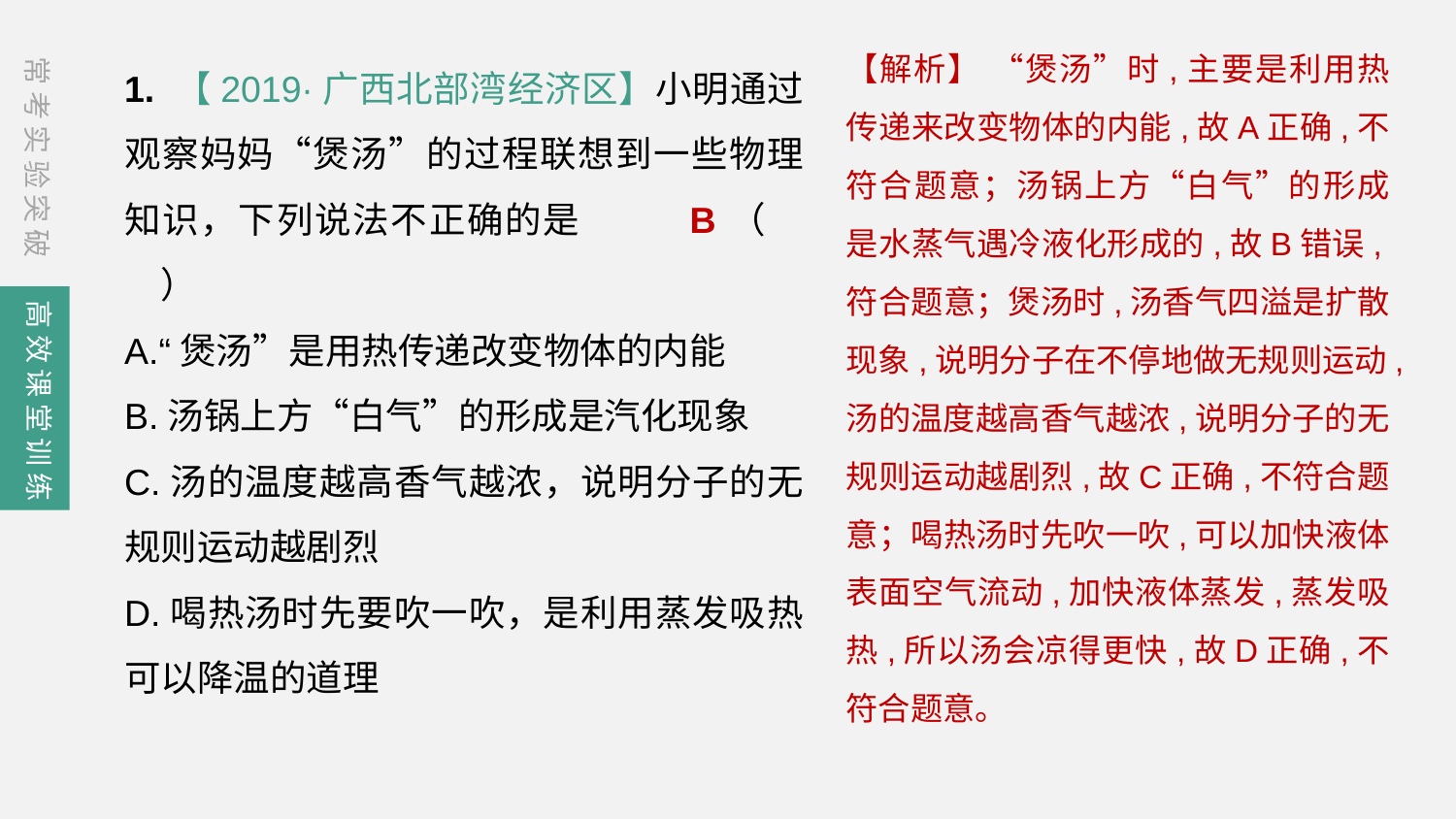

1. 【2019·广西北部湾经济区】小明通过观察妈妈“煲汤”的过程联想到一些物理知识，下列说法不正确的是	（　　）
A.“煲汤”是用热传递改变物体的内能
B.汤锅上方“白气”的形成是汽化现象
C.汤的温度越高香气越浓，说明分子的无规则运动越剧烈
D.喝热汤时先要吹一吹，是利用蒸发吸热可以降温的道理
常考实验突破
【解析】 “煲汤”时,主要是利用热传递来改变物体的内能,故A正确,不符合题意；汤锅上方“白气”的形成是水蒸气遇冷液化形成的,故B错误,符合题意；煲汤时,汤香气四溢是扩散现象,说明分子在不停地做无规则运动,汤的温度越高香气越浓,说明分子的无规则运动越剧烈,故C正确,不符合题意；喝热汤时先吹一吹,可以加快液体表面空气流动,加快液体蒸发,蒸发吸热,所以汤会凉得更快,故D正确,不符合题意。
B

高效课堂训练